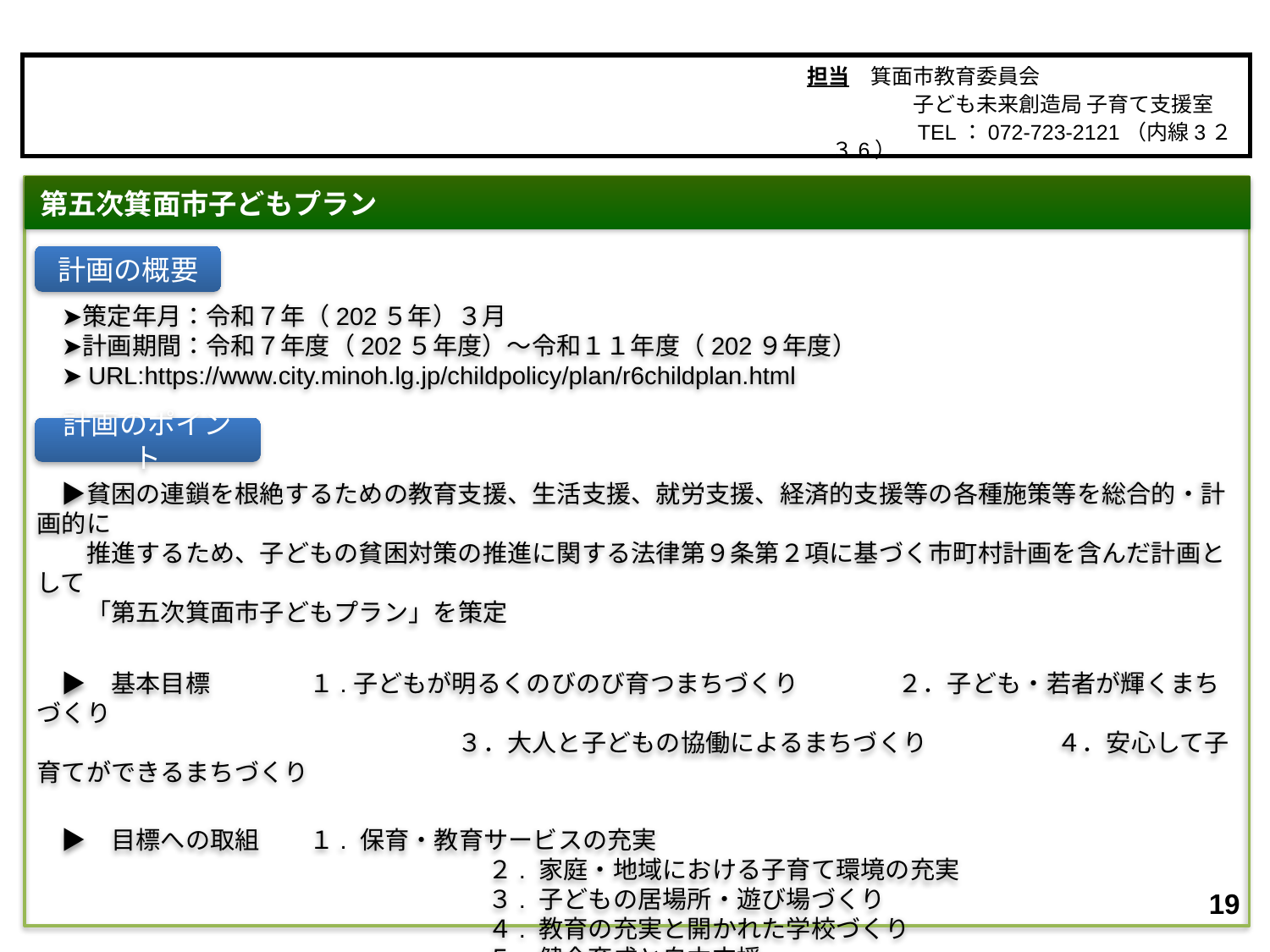

箕面市
担当　箕面市教育委員会
　　　　　子ども未来創造局 子育て支援室
　　　　　TEL：072-723-2121（内線3２３6）

　➤策定年月：令和７年（202５年）３月
　➤計画期間：令和７年度（202５年度）～令和１１年度（202９年度）
　➤URL:https://www.city.minoh.lg.jp/childpolicy/plan/r6childplan.html

　▶貧困の連鎖を根絶するための教育支援、生活支援、就労支援、経済的支援等の各種施策等を総合的・計画的に
　　推進するため、子どもの貧困対策の推進に関する法律第９条第２項に基づく市町村計画を含んだ計画として
　　「第五次箕面市子どもプラン」を策定

　▶　基本目標　　　　１.子どもが明るくのびのび育つまちづくり　　　　２．子ども・若者が輝くまちづくり
　　　　　　　　　　　　　　　　　３．大人と子どもの協働によるまちづくり　　　　　 ４．安心して子育てができるまちづくり

　▶　目標への取組　　１. 保育・教育サービスの充実
　　　　　　　　　　　　　　　　　　 ２. 家庭・地域における子育て環境の充実
　　　　　　　　　　　　　　　　　　 ３. 子どもの居場所・遊び場づくり
　　　　　　　　　　　　　　　　　　 ４. 教育の充実と開かれた学校づくり
　　　　　　　　　　　　　　　　　　 ５. 健全育成と自立支援
　　　　　　　　　　　　　　　　　　 ６. 子どもの文化的・社会的活動の支援
　　　　　　　　　　　　　　　　　　 ７. 世代をつなぐ生涯学習・交流の促進

第五次箕面市子どもプラン
計画の概要
計画のポイント
19